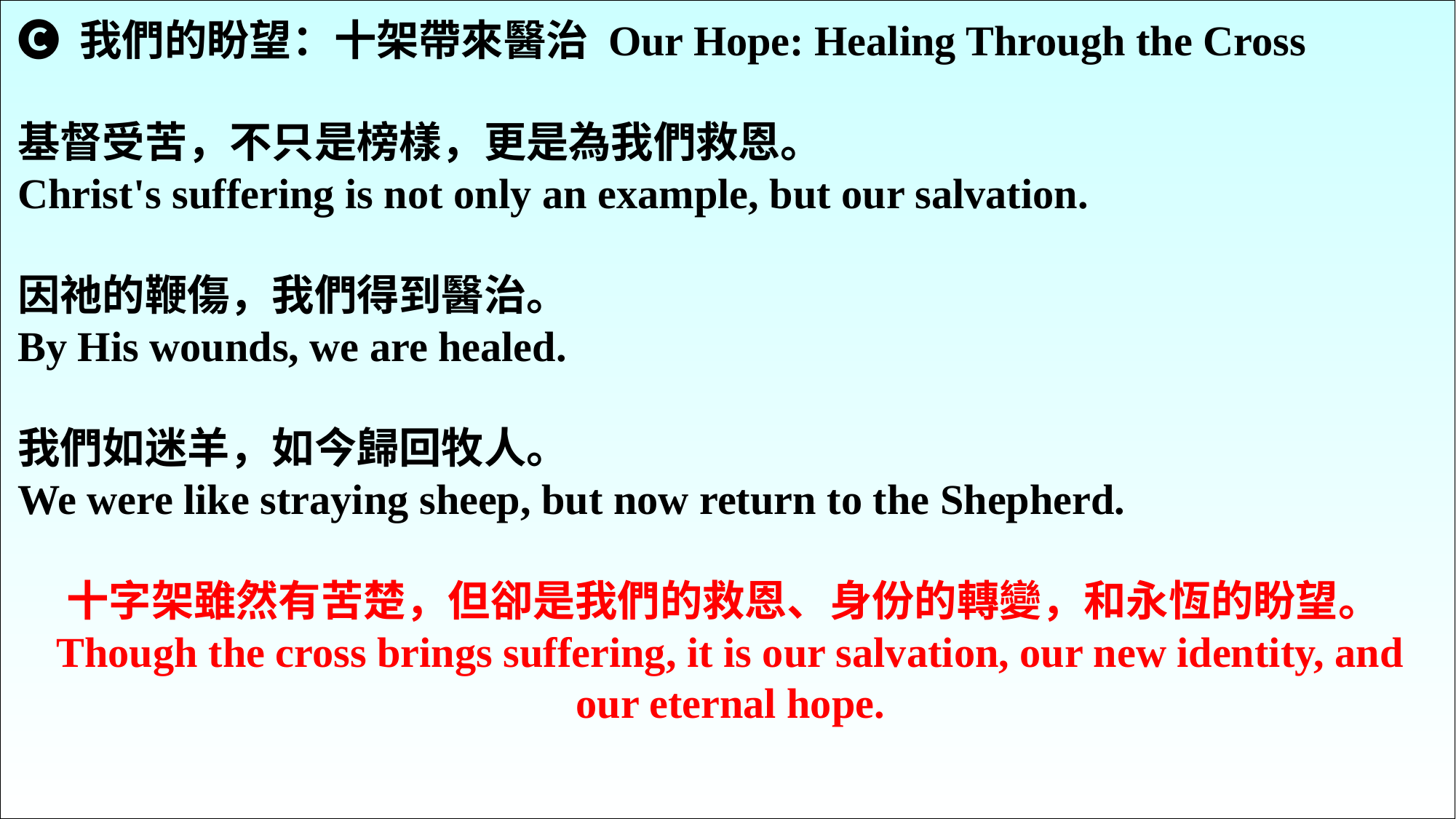

🅒 我們的盼望：十架帶來醫治 Our Hope: Healing Through the Cross

基督受苦，不只是榜樣，更是為我們救恩。
Christ's suffering is not only an example, but our salvation.

因祂的鞭傷，我們得到醫治。
By His wounds, we are healed.

我們如迷羊，如今歸回牧人。
We were like straying sheep, but now return to the Shepherd.

十字架雖然有苦楚，但卻是我們的救恩、身份的轉變，和永恆的盼望。 Though the cross brings suffering, it is our salvation, our new identity, and our eternal hope.